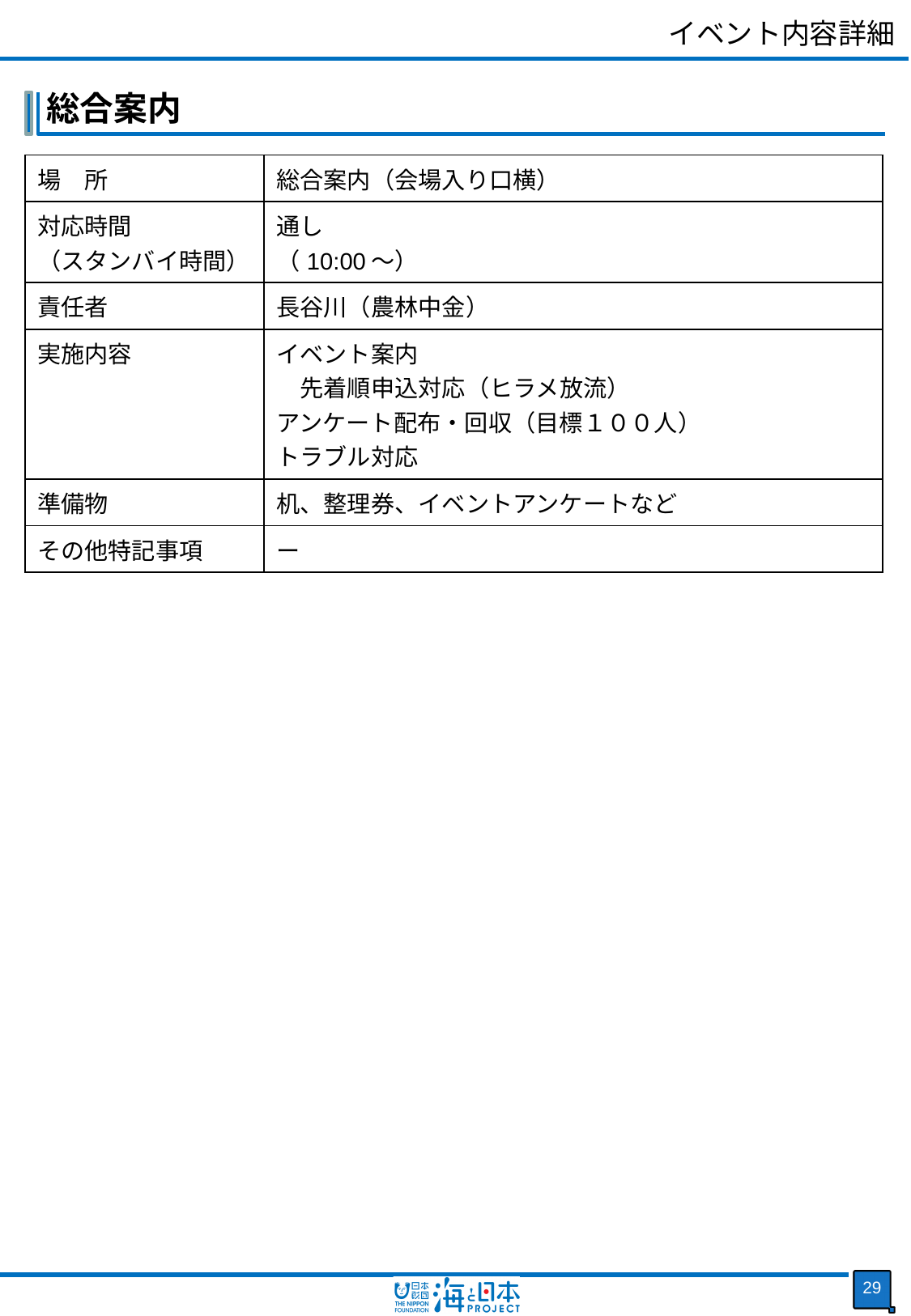

イベント内容詳細
総合案内

| 場　所 | 総合案内（会場入り口横） |
| --- | --- |
| 対応時間 （スタンバイ時間） | 通し （10:00～） |
| 責任者 | 長谷川（農林中金） |
| 実施内容 | イベント案内 　先着順申込対応（ヒラメ放流） アンケート配布・回収（目標１００人） トラブル対応 |
| 準備物 | 机、整理券、イベントアンケートなど |
| その他特記事項 | ー |
29